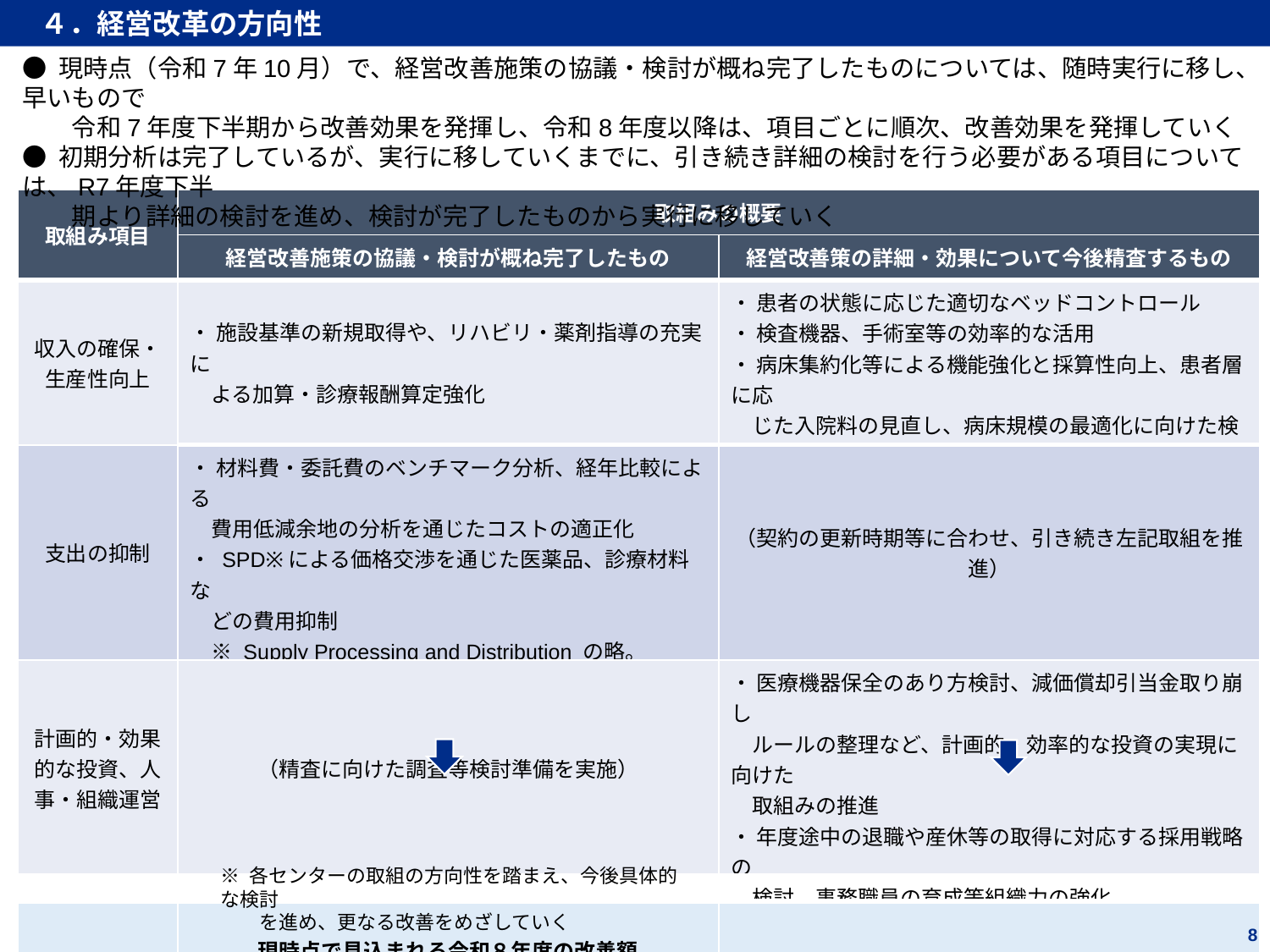

４．経営改革の方向性
● 現時点（令和7年10月）で、経営改善施策の協議・検討が概ね完了したものについては、随時実行に移し、早いもので
　　令和7年度下半期から改善効果を発揮し、令和8年度以降は、項目ごとに順次、改善効果を発揮していく
● 初期分析は完了しているが、実行に移していくまでに、引き続き詳細の検討を行う必要がある項目については、R7年度下半
　　期より詳細の検討を進め、検討が完了したものから実行に移していく
| 取組み項目 | 取組みの概要 |  |
| --- | --- | --- |
|  | 経営改善施策の協議・検討が概ね完了したもの | 経営改善策の詳細・効果について今後精査するもの |
| 収入の確保・ 生産性向上 | ・ 施設基準の新規取得や、リハビリ・薬剤指導の充実に 　よる加算・診療報酬算定強化 | ・ 患者の状態に応じた適切なベッドコントロール ・ 検査機器、手術室等の効率的な活用 ・ 病床集約化等による機能強化と採算性向上、患者層に応 　じた入院料の見直し、病床規模の最適化に向けた検討 |
| 支出の抑制 | ・ 材料費・委託費のベンチマーク分析、経年比較による 　費用低減余地の分析を通じたコストの適正化 ・ SPD※による価格交渉を通じた医薬品、診療材料な 　どの費用抑制 　※ Supply Processing and Distribution の略。 　　　医療材料の調達・売買を含む外部委託業務。 | （契約の更新時期等に合わせ、引き続き左記取組を推進） |
| 計画的・効果的な投資、人事・組織運営 | （精査に向けた調査等検討準備を実施） | ・ 医療機器保全のあり方検討、減価償却引当金取り崩し 　ルールの整理など、計画的・効率的な投資の実現に向けた 　取組みの推進 ・ 年度途中の退職や産休等の取得に対応する採用戦略の 　検討、事務職員の育成等組織力の強化 |
|  |  |  |
| 改善額・ 目標額 | 現時点で見込まれる令和８年度の改善額 約7.7億円 | 上記の項目などを精査し、令和７年度中を目途に、 令和８年度以降の効果額を算出 |

※ 各センターの取組の方向性を踏まえ、今後具体的な検討
　　を進め、更なる改善をめざしていく
8